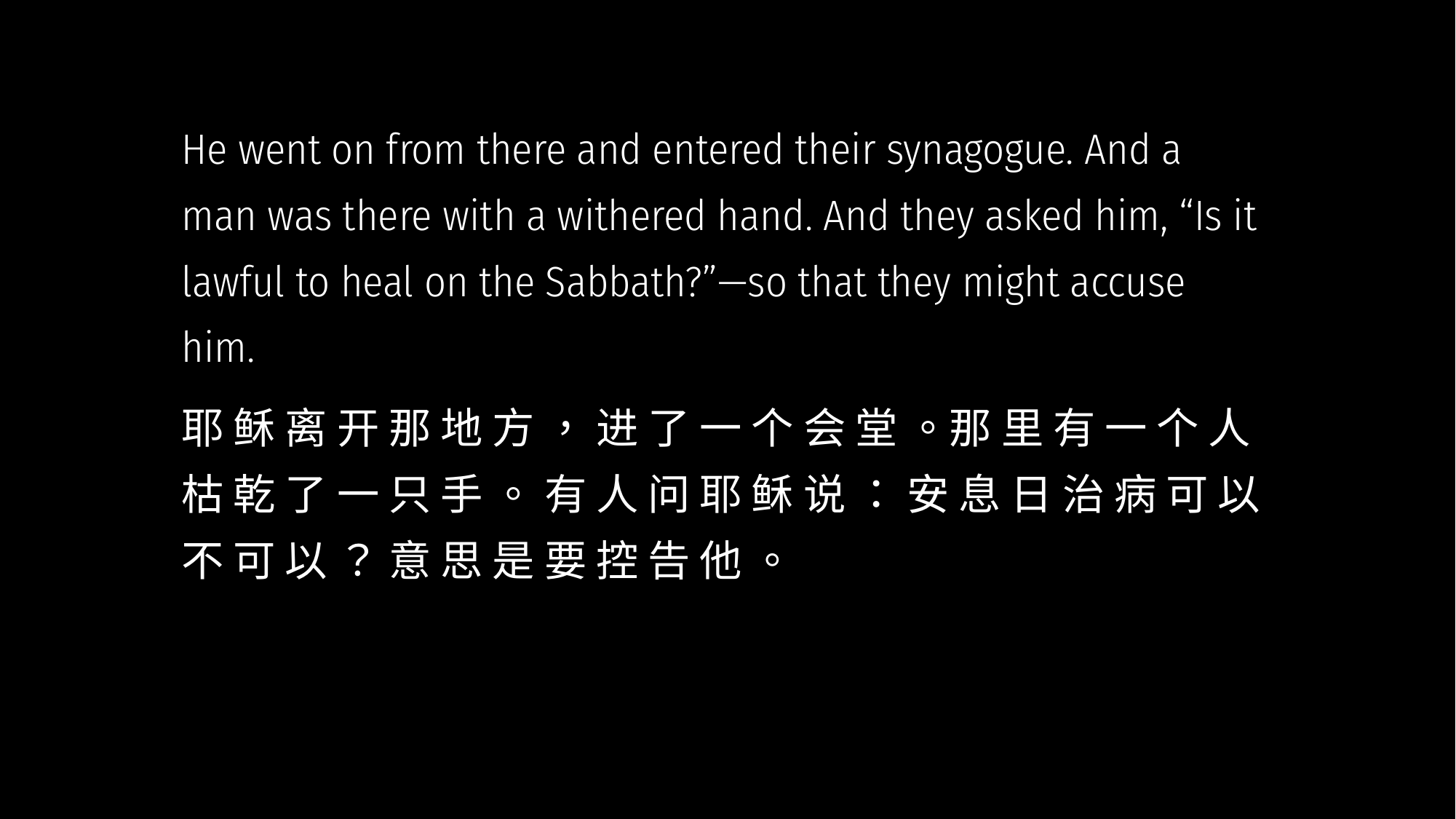

He went on from there and entered their synagogue. And a man was there with a withered hand. And they asked him, “Is it lawful to heal on the Sabbath?”—so that they might accuse him.
耶 稣 离 开 那 地 方 ， 进 了 一 个 会 堂 。那 里 有 一 个 人 枯 乾 了 一 只 手 。 有 人 问 耶 稣 说 ： 安 息 日 治 病 可 以 不 可 以 ？ 意 思 是 要 控 告 他 。